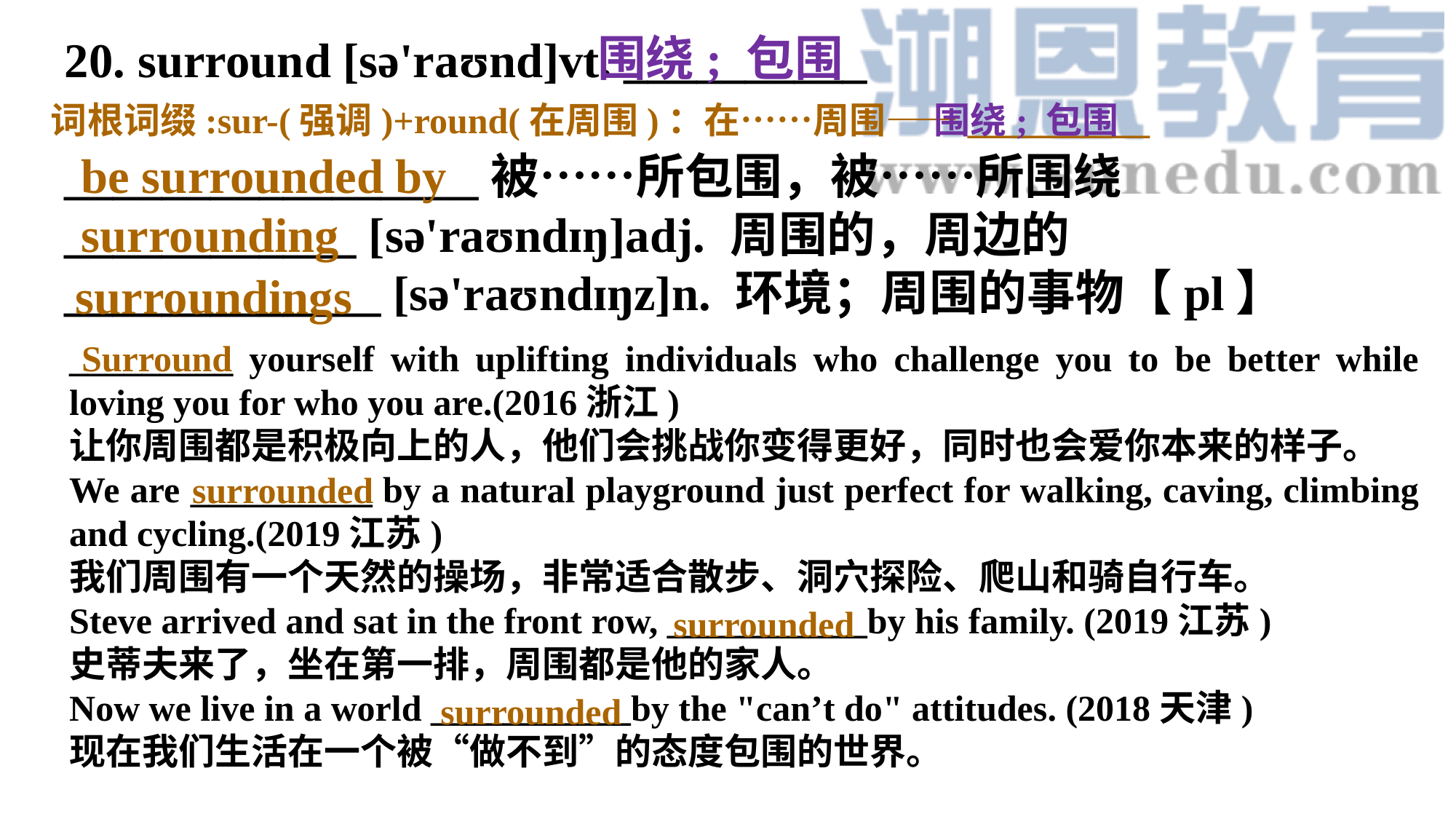

围绕; 包围
20. surround [sə'raʊnd]vt. __________

_________________被……所包围，被……所围绕____________ [sə'raʊndɪŋ]adj. 周围的，周边的_____________ [sə'raʊndɪŋz]n. 环境；周围的事物【pl】
词根词缀:sur-(强调)+round(在周围)：在……周围——__________
围绕; 包围
be surrounded by
surrounding
surroundings
_________ yourself with uplifting individuals who challenge you to be better while loving you for who you are.(2016浙江)
让你周围都是积极向上的人，他们会挑战你变得更好，同时也会爱你本来的样子。
We are __________ by a natural playground just perfect for walking, caving, climbing and cycling.(2019江苏)
我们周围有一个天然的操场，非常适合散步、洞穴探险、爬山和骑自行车。
Steve arrived and sat in the front row, ___________by his family. (2019江苏)
史蒂夫来了，坐在第一排，周围都是他的家人。
Now we live in a world ___________by the "can’t do" attitudes. (2018天津)
现在我们生活在一个被“做不到”的态度包围的世界。
Surround
surrounded
surrounded
surrounded